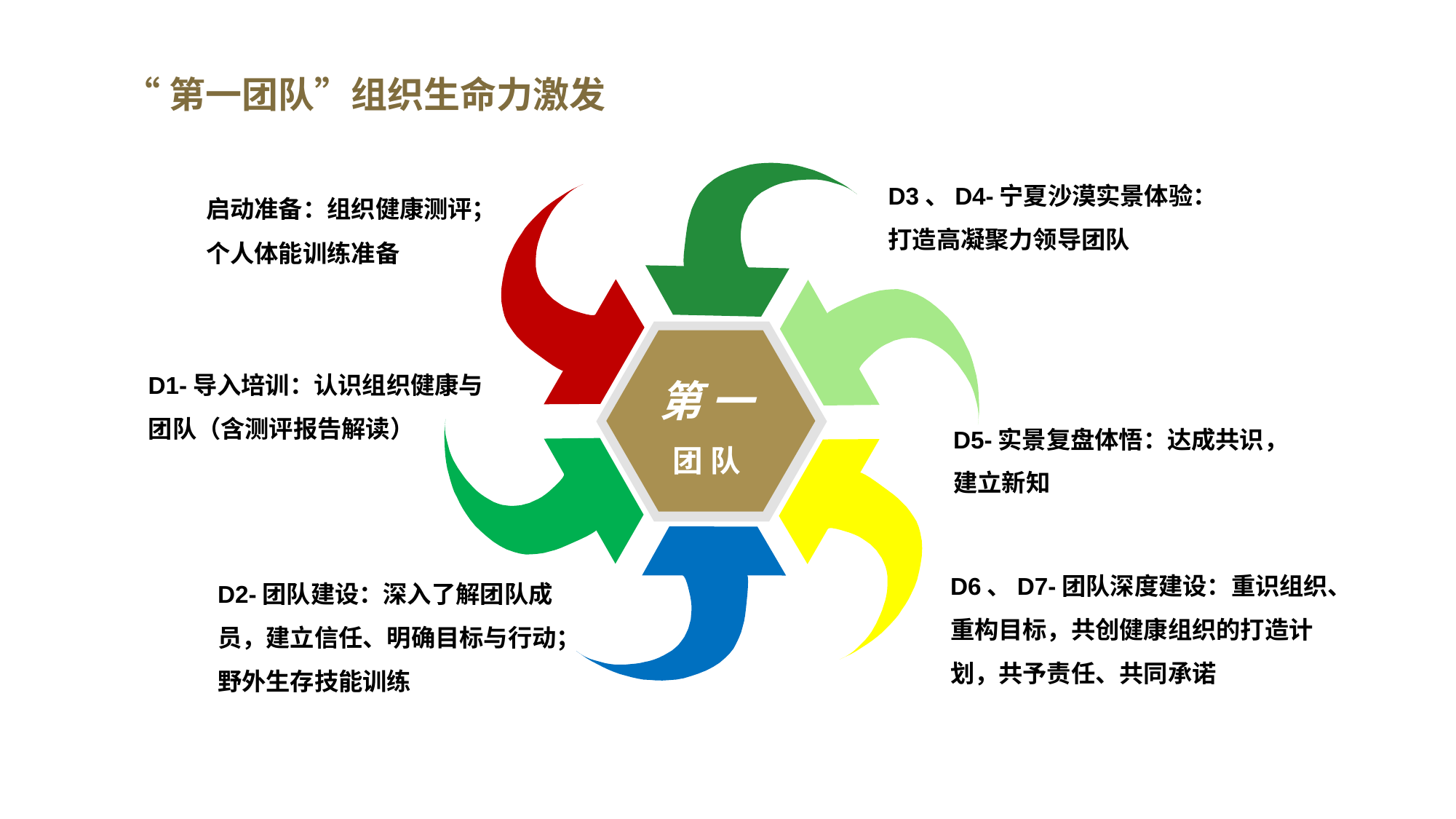

“第一团队”组织生命力激发

D3、D4-宁夏沙漠实景体验：
打造高凝聚力领导团队
启动准备：组织健康测评；
个人体能训练准备

第 一

团 队
D1-导入培训：认识组织健康与团队（含测评报告解读）

D5-实景复盘体悟：达成共识，建立新知

D6、D7-团队深度建设：重识组织、重构目标，共创健康组织的打造计划，共予责任、共同承诺
D2-团队建设：深入了解团队成员，建立信任、明确目标与行动；野外生存技能训练